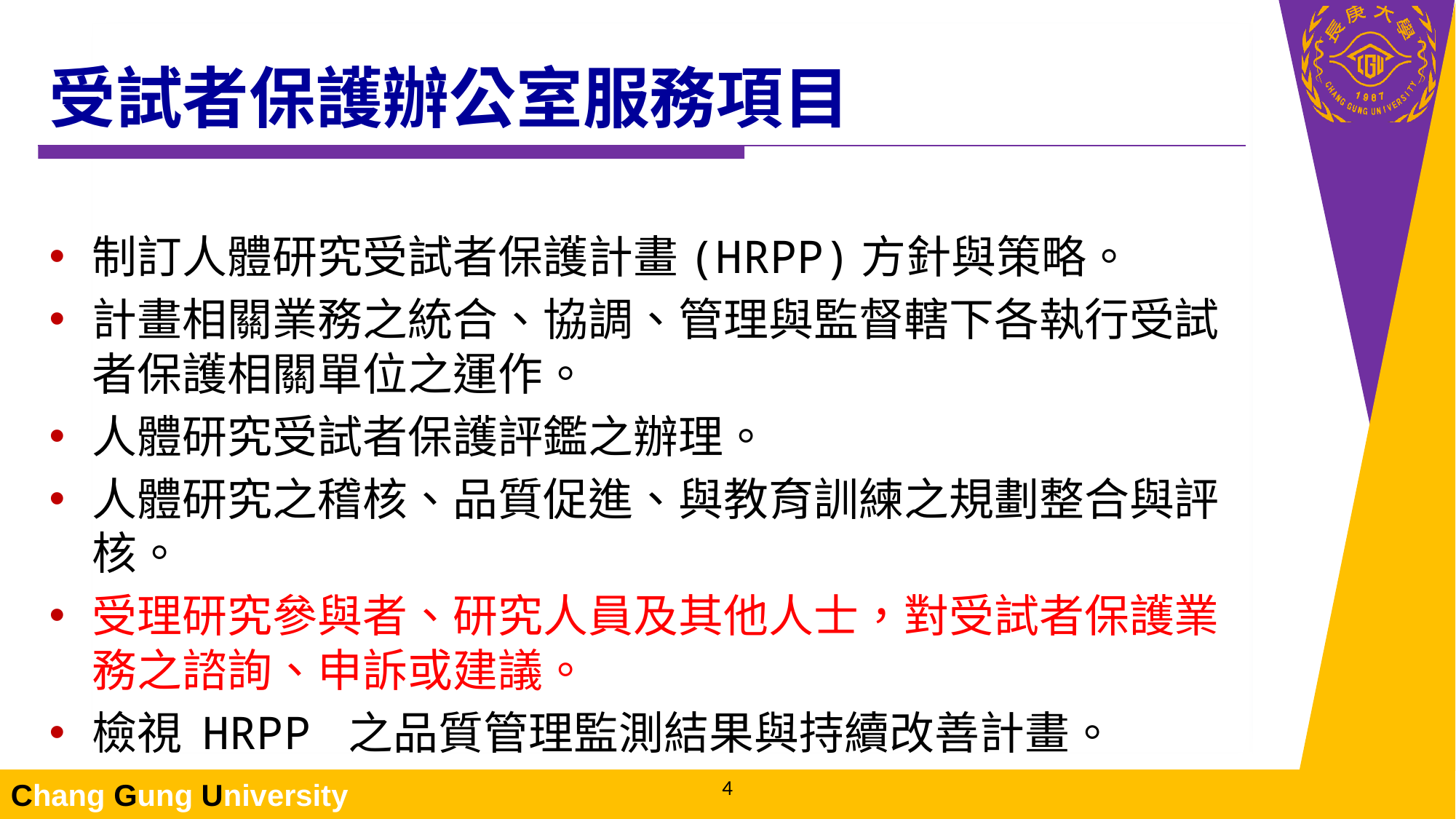

# 受試者保護辦公室服務項目

制訂人體研究受試者保護計畫(HRPP)方針與策略。
計畫相關業務之統合、協調、管理與監督轄下各執行受試者保護相關單位之運作。
人體研究受試者保護評鑑之辦理。
人體研究之稽核、品質促進、與教育訓練之規劃整合與評核。
受理研究參與者、研究人員及其他人士，對受試者保護業務之諮詢、申訴或建議。
檢視 HRPP 之品質管理監測結果與持續改善計畫。

4